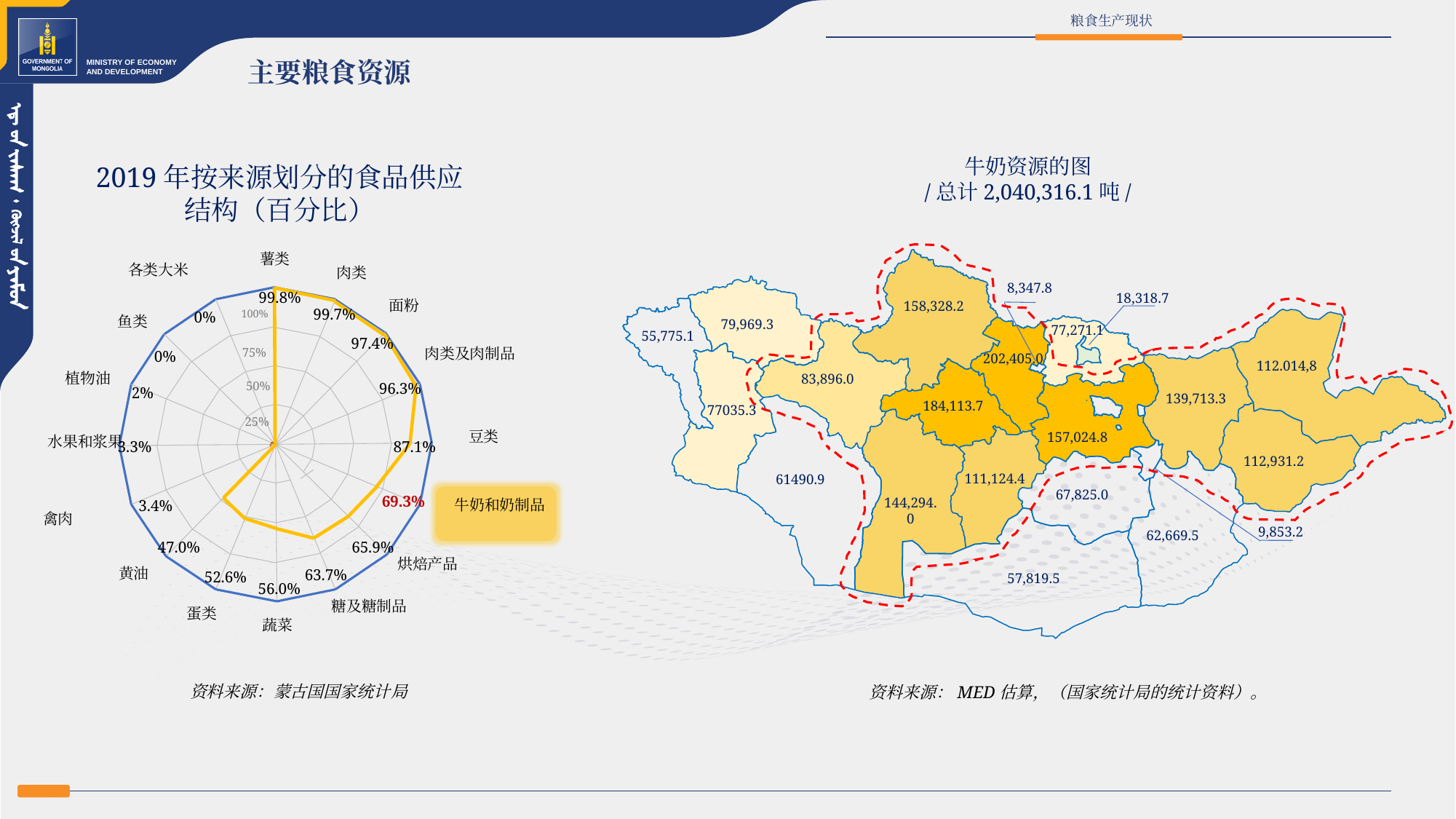

粮食生产现状
主要粮食资源
牛奶资源的图
/总计2,040,316.1吨/
2019年按来源划分的食品供应结构（百分比）
薯类

各类大米
肉类

面粉
100%
鱼类
肉类及肉制品
75%
50%
25%
豆类
水果和浆果
牛奶和奶制品
禽肉
烘焙产品
黄油
糖及糖制品
蛋类
蔬菜
植物油

158,328.2
79,969.3
55,775.1
202,405.0
112.014,8
83,896.0
139,713.3
184,113.7
77035.3
157,024.8
112,931.2
111,124.4
61490.9
67,825.0
144,294.0
9,853.2
62,669.5
57,819.5
77,271.1
8,347.8
99.8%
18,318.7
99.7%
0%
97.4%
0%
96.3%
2%
87.1%
3.3%
69.3%
3.4%
65.9%
47.0%
63.7%
52.6%
56.0%
资料来源：蒙古国国家统计局
资料来源：MED估算，（国家统计局的统计资料）。